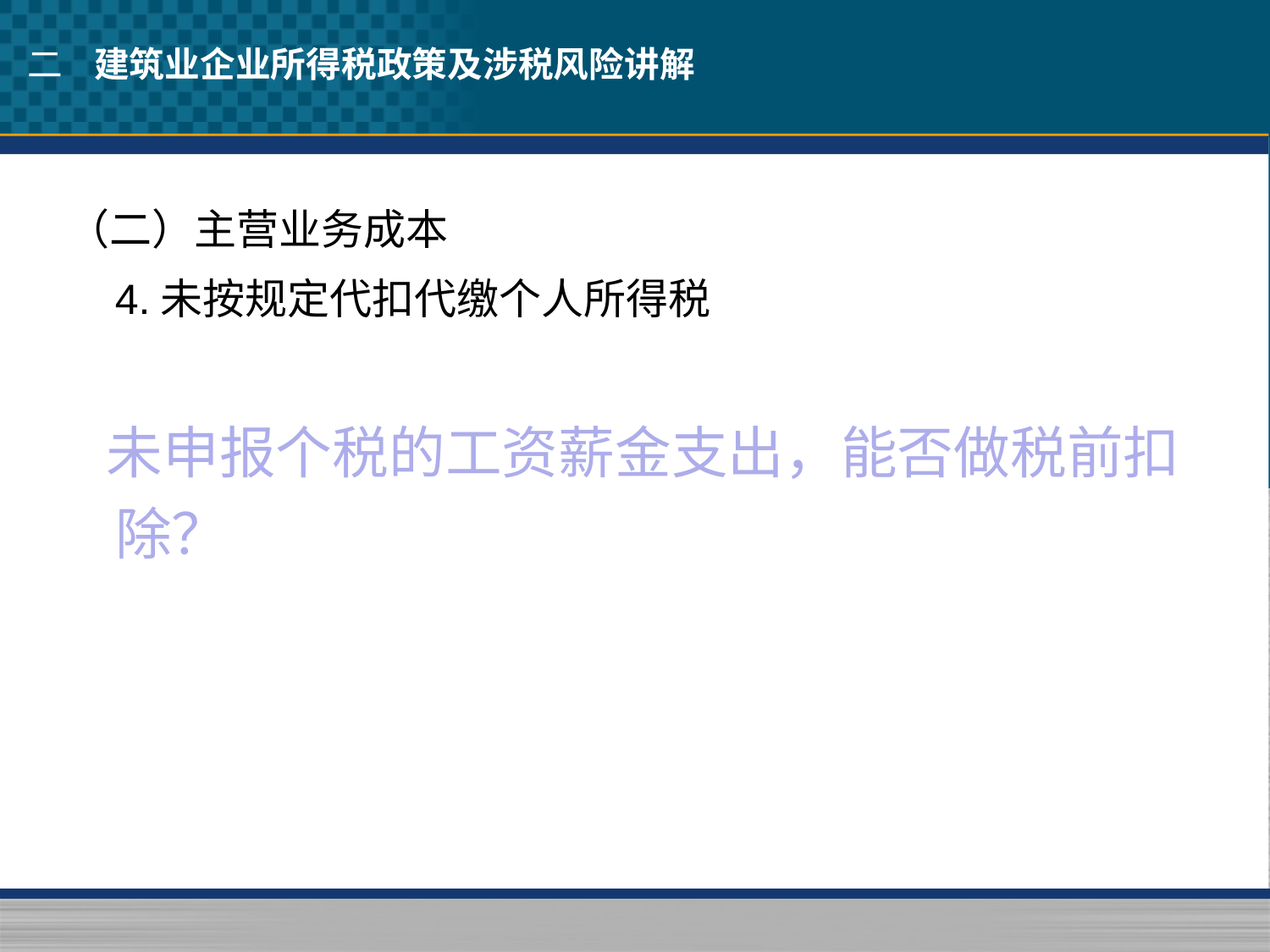

二    建筑业企业所得税政策及涉税风险讲解
（二）主营业务成本
    4.未按规定代扣代缴个人所得税

  未申报个税的工资薪金支出，能否做税前扣除？